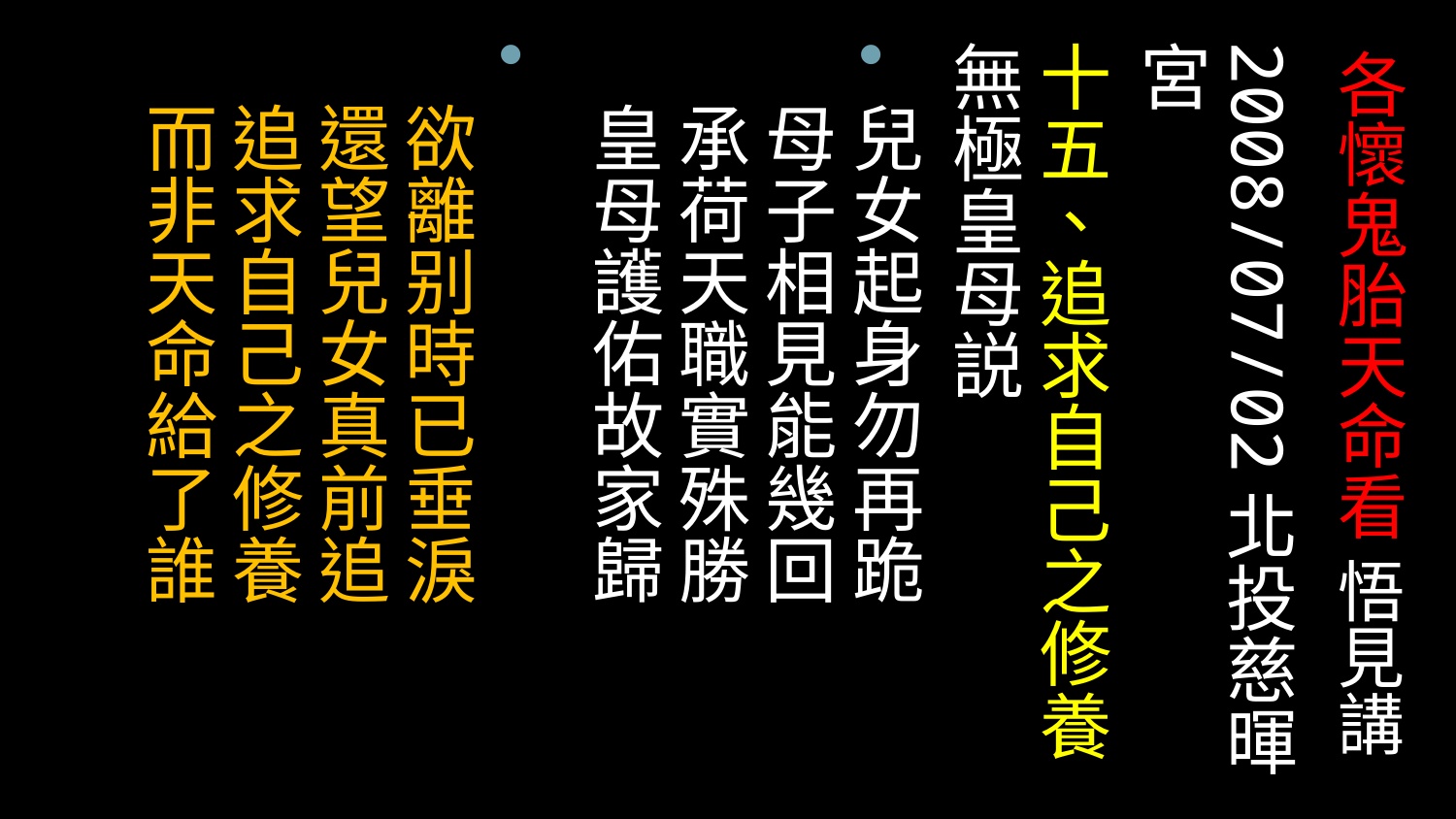

# 各懷鬼胎天命看 悟見講
2008/07/02北投慈暉宮
十五、追求自己之修養無極皇母説
兒女起身勿再跪          母子相見能幾回
承荷天職實殊勝            皇母護佑故家歸
欲離别時已垂淚            還望兒女真前追
追求自己之修養            而非天命給了誰